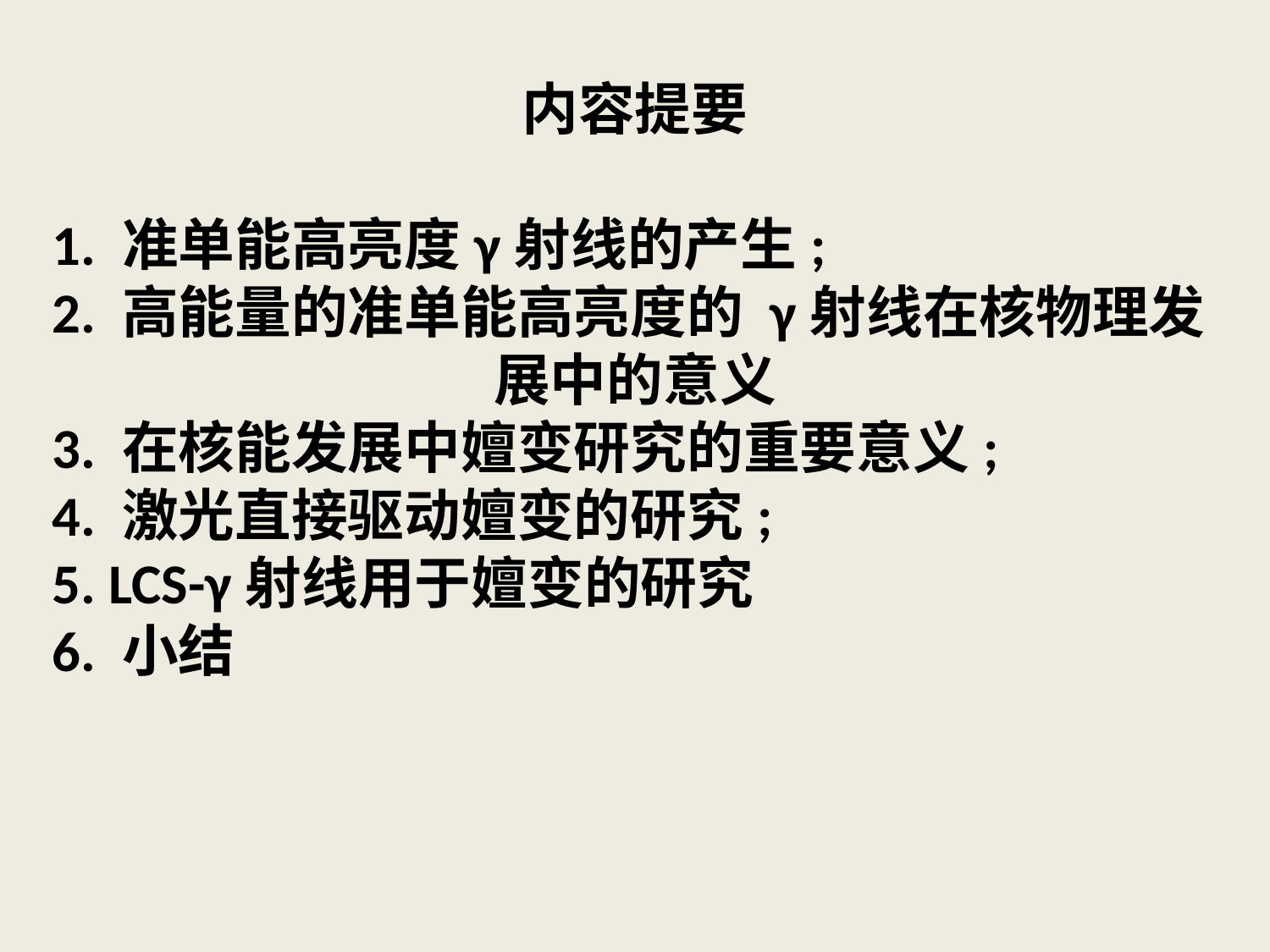

内容提要

1. 准单能高亮度γ射线的产生;
2. 高能量的准单能高亮度的 γ射线在核物理发
展中的意义
3. 在核能发展中嬗变研究的重要意义;
4. 激光直接驱动嬗变的研究;
5. LCS-γ射线用于嬗变的研究
6. 小结